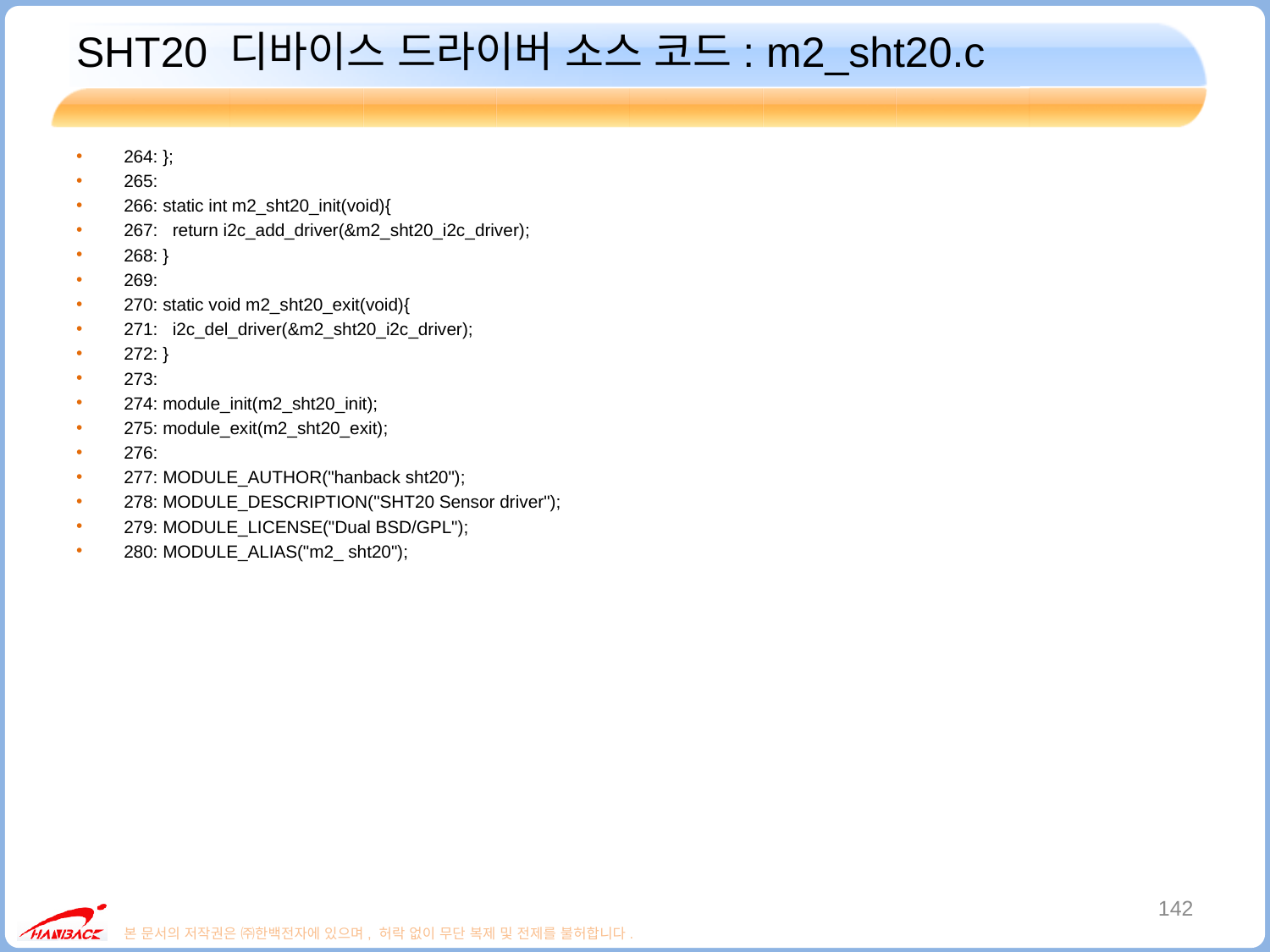

# SHT20 디바이스 드라이버 소스 코드: m2_sht20.c
264: };
265:
266: static int m2_sht20_init(void){
267:   return i2c_add_driver(&m2_sht20_i2c_driver);
268: }
269:
270: static void m2_sht20_exit(void){
271:   i2c_del_driver(&m2_sht20_i2c_driver);
272: }
273:
274: module_init(m2_sht20_init);
275: module_exit(m2_sht20_exit);
276:
277: MODULE_AUTHOR("hanback sht20");
278: MODULE_DESCRIPTION("SHT20 Sensor driver");
279: MODULE_LICENSE("Dual BSD/GPL");
280: MODULE_ALIAS("m2_ sht20");
142